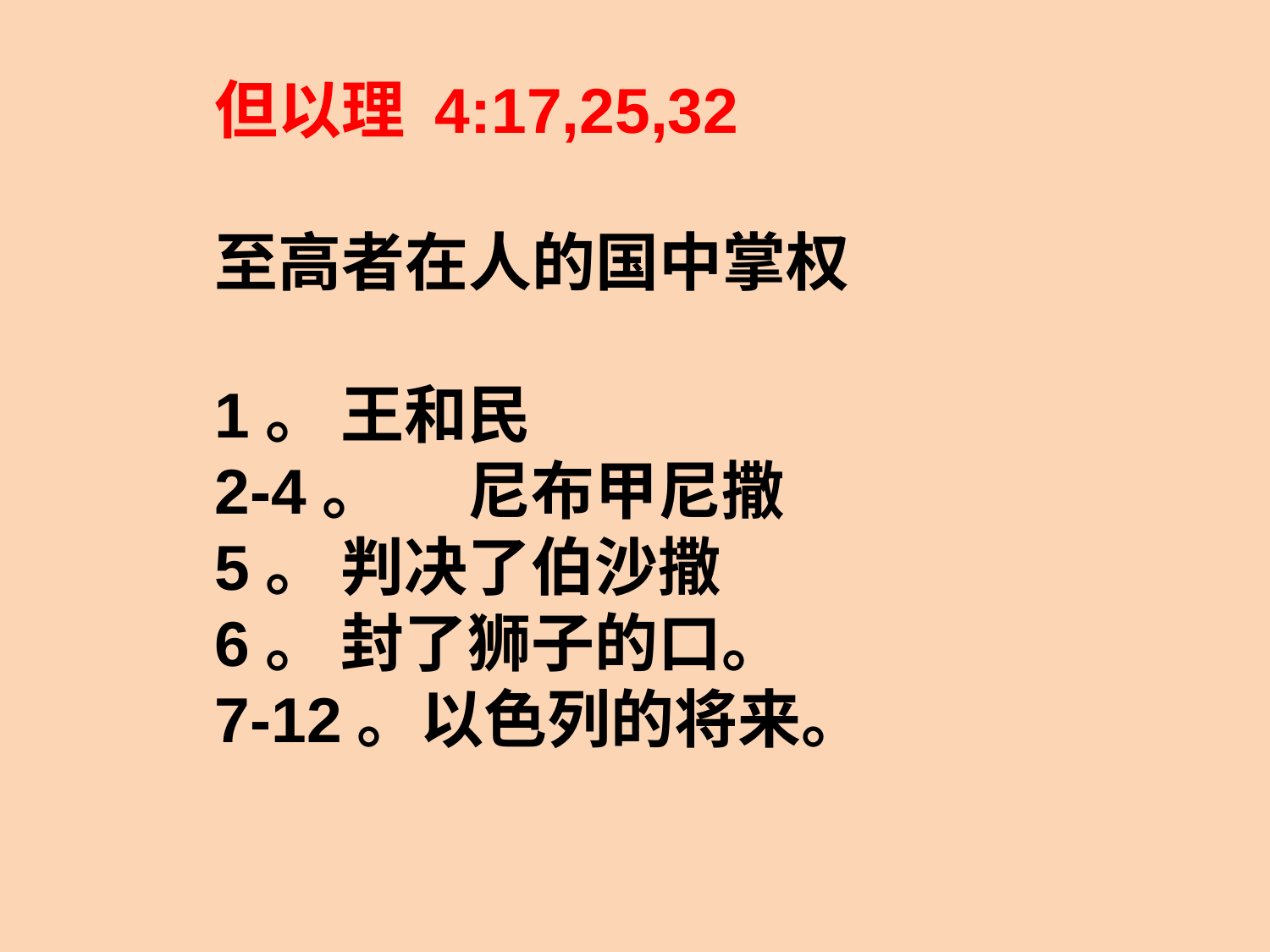

但以理 4:17,25,32

至高者在人的国中掌权

1。	王和民
2-4。	尼布甲尼撒
5。	判决了伯沙撒
6。	封了狮子的口。
7-12。以色列的将来。